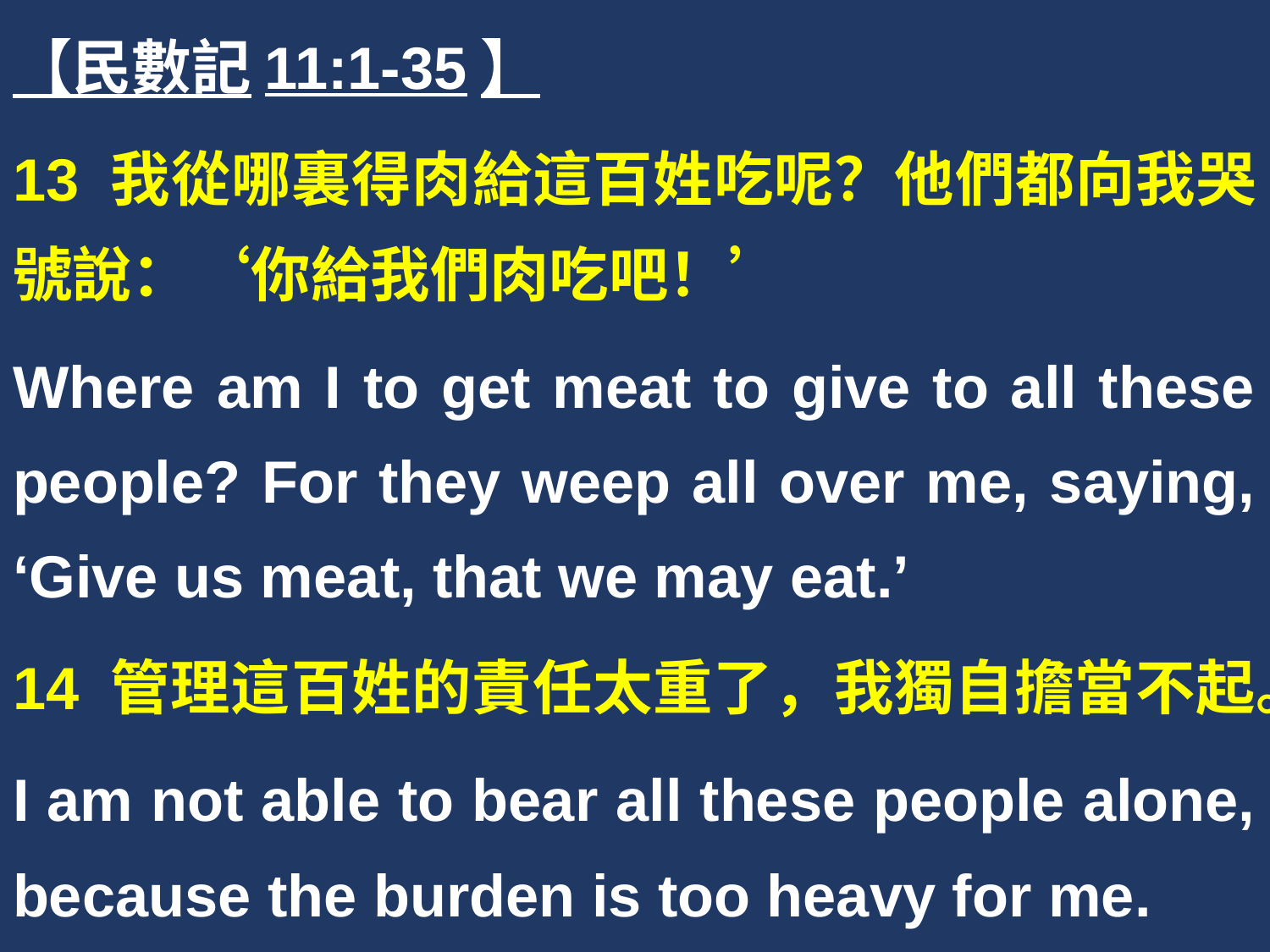

【民數記11:1-35】
13 我從哪裏得肉給這百姓吃呢？他們都向我哭號說：‘你給我們肉吃吧！’
Where am I to get meat to give to all these people? For they weep all over me, saying, ‘Give us meat, that we may eat.’
14 管理這百姓的責任太重了，我獨自擔當不起。
I am not able to bear all these people alone, because the burden is too heavy for me.